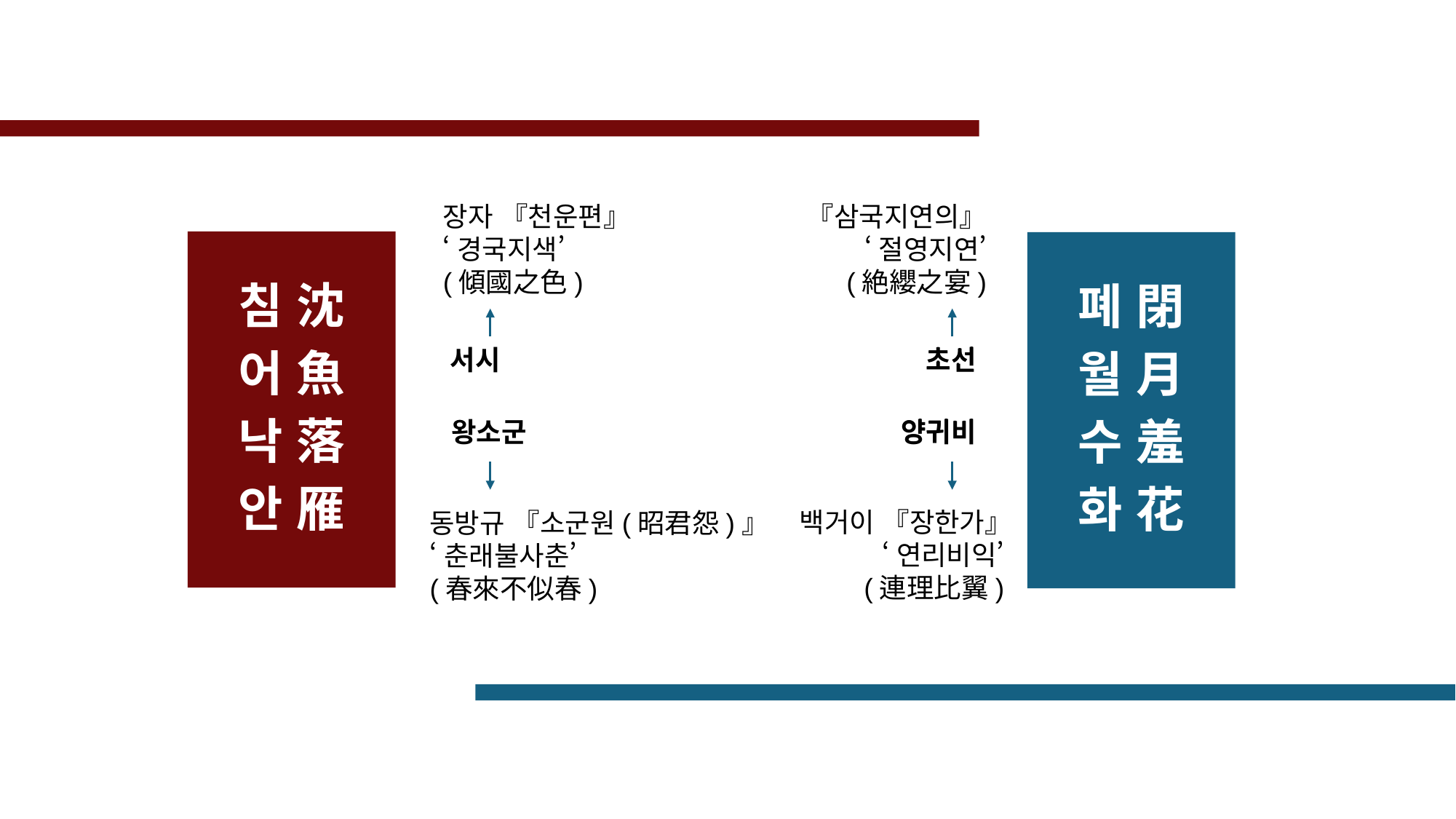

『삼국지연의』
‘절영지연’
(絶纓之宴)
장자 『천운편』
‘경국지색’
(傾國之色)
침 沈
어 魚
낙 落
안 雁
폐 閉
월 月
수 羞
화 花
초선
서시
초선
양귀비
왕소군
양귀비
백거이 『장한가』
‘연리비익’
(連理比翼)
동방규 『소군원(昭君怨)』
‘춘래불사춘’
(春來不似春)